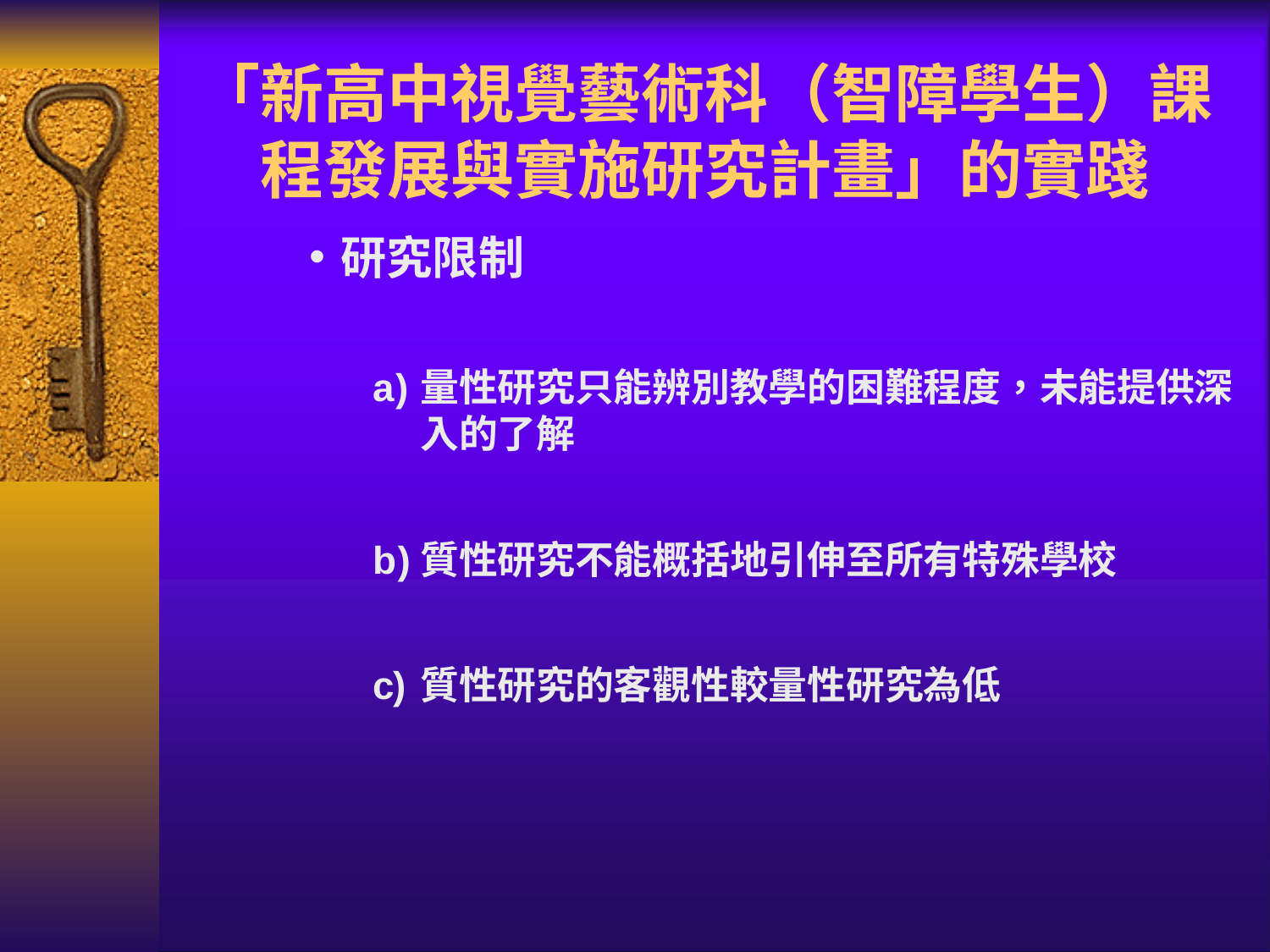

「新高中視覺藝術科（智障學生）課程發展與實施研究計畫」的實踐
研究限制

量性研究只能辨別教學的困難程度，未能提供深入的了解

質性研究不能概括地引伸至所有特殊學校

質性研究的客觀性較量性研究為低